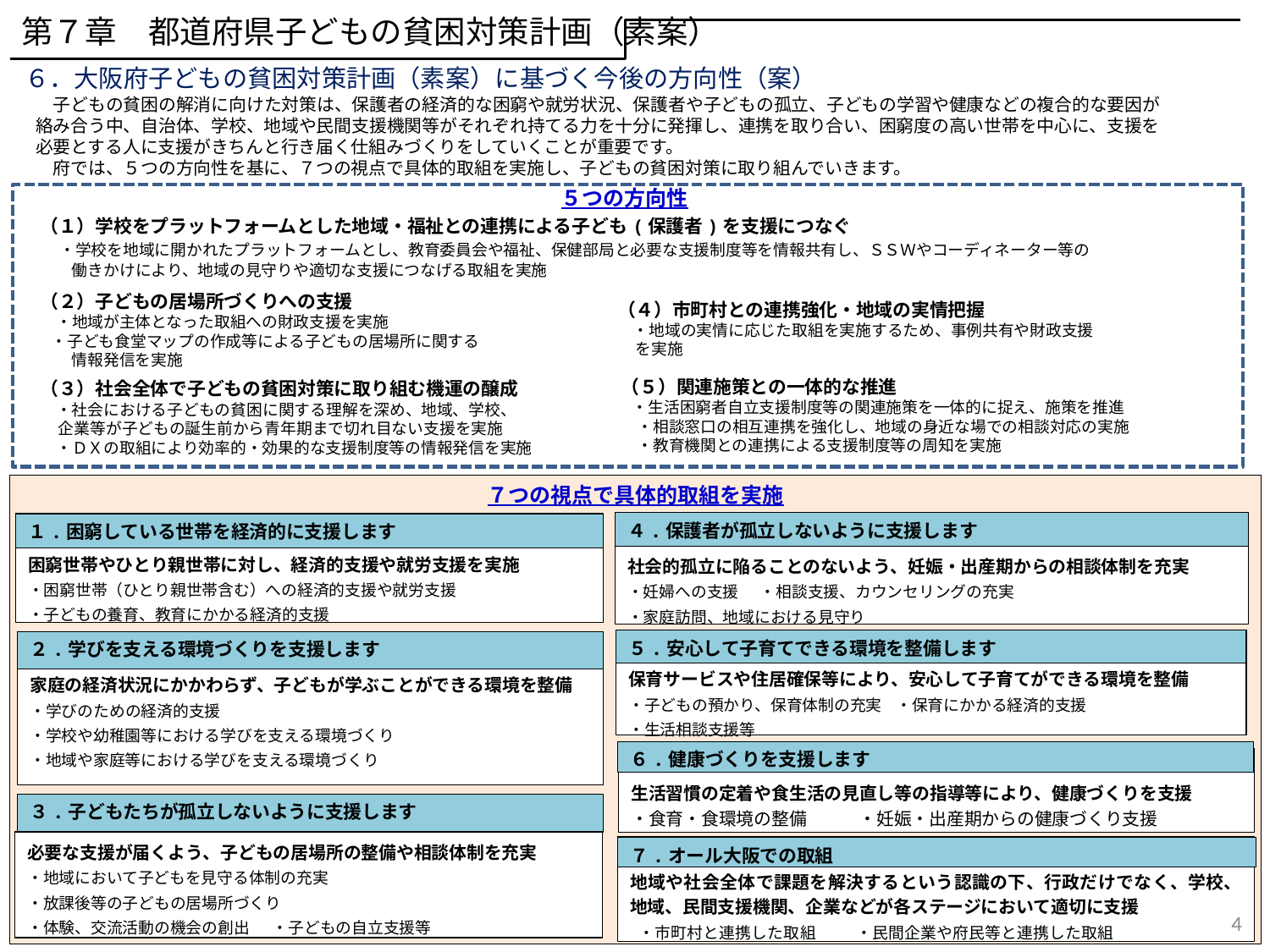

第７章　都道府県子どもの貧困対策計画（素案）
６．大阪府子どもの貧困対策計画（素案）に基づく今後の方向性（案）
　子どもの貧困の解消に向けた対策は、保護者の経済的な困窮や就労状況、保護者や子どもの孤立、子どもの学習や健康などの複合的な要因が
絡み合う中、自治体、学校、地域や民間支援機関等がそれぞれ持てる力を十分に発揮し、連携を取り合い、困窮度の高い世帯を中心に、支援を
必要とする人に支援がきちんと行き届く仕組みづくりをしていくことが重要です。
　府では、５つの方向性を基に、７つの視点で具体的取組を実施し、子どもの貧困対策に取り組んでいきます。
５つの方向性

（１）学校をプラットフォームとした地域・福祉との連携による子ども(保護者)を支援につなぐ
　・学校を地域に開かれたプラットフォームとし、教育委員会や福祉、保健部局と必要な支援制度等を情報共有し、ＳＳＷやコーディネーター等の
　　働きかけにより、地域の見守りや適切な支援につなげる取組を実施

（２）子どもの居場所づくりへの支援
　・地域が主体となった取組への財政支援を実施
  ・子ども食堂マップの作成等による子どもの居場所に関する
　　情報発信を実施

（３）社会全体で子どもの貧困対策に取り組む機運の醸成
　・社会における子どもの貧困に関する理解を深め、地域、学校、
    企業等が子どもの誕生前から青年期まで切れ目ない支援を実施
　・ＤＸの取組により効率的・効果的な支援制度等の情報発信を実施

（４）市町村との連携強化・地域の実情把握
　・地域の実情に応じた取組を実施するため、事例共有や財政支援
    を実施
（５）関連施策との一体的な推進
  ・生活困窮者自立支援制度等の関連施策を一体的に捉え、施策を推進
　・相談窓口の相互連携を強化し、地域の身近な場での相談対応の実施
　・教育機関との連携による支援制度等の周知を実施
７つの視点で具体的取組を実施

４.保護者が孤立しないように支援します
社会的孤立に陥ることのないよう、妊娠・出産期からの相談体制を充実
・妊婦への支援      ・相談支援、カウンセリングの充実
・家庭訪問、地域における見守り
１.困窮している世帯を経済的に支援します
困窮世帯やひとり親世帯に対し、経済的支援や就労支援を実施
・困窮世帯（ひとり親世帯含む）への経済的支援や就労支援
・子どもの養育、教育にかかる経済的支援
５.安心して子育てできる環境を整備します

２.学びを支える環境づくりを支援します

家庭の経済状況にかかわらず、子どもが学ぶことができる環境を整備
・学びのための経済的支援
・学校や幼稚園等における学びを支える環境づくり
・地域や家庭等における学びを支える環境づくり
保育サービスや住居確保等により、安心して子育てができる環境を整備
・子どもの預かり、保育体制の充実    ・保育にかかる経済的支援
・生活相談支援等
６.健康づくりを支援します

生活習慣の定着や食生活の見直し等の指導等により、健康づくりを支援
・食育・食環境の整備             ・妊娠・出産期からの健康づくり支援
３.子どもたちが孤立しないように支援します
必要な支援が届くよう、子どもの居場所の整備や相談体制を充実
・地域において子どもを見守る体制の充実
・放課後等の子どもの居場所づくり
・体験、交流活動の機会の創出  　・子どもの自立支援等

地域や社会全体で課題を解決するという認識の下、行政だけでなく、学校、地域、民間支援機関、企業などが各ステージにおいて適切に支援
・市町村と連携した取組 　　 ・民間企業や府民等と連携した取組
７.オール大阪での取組
4